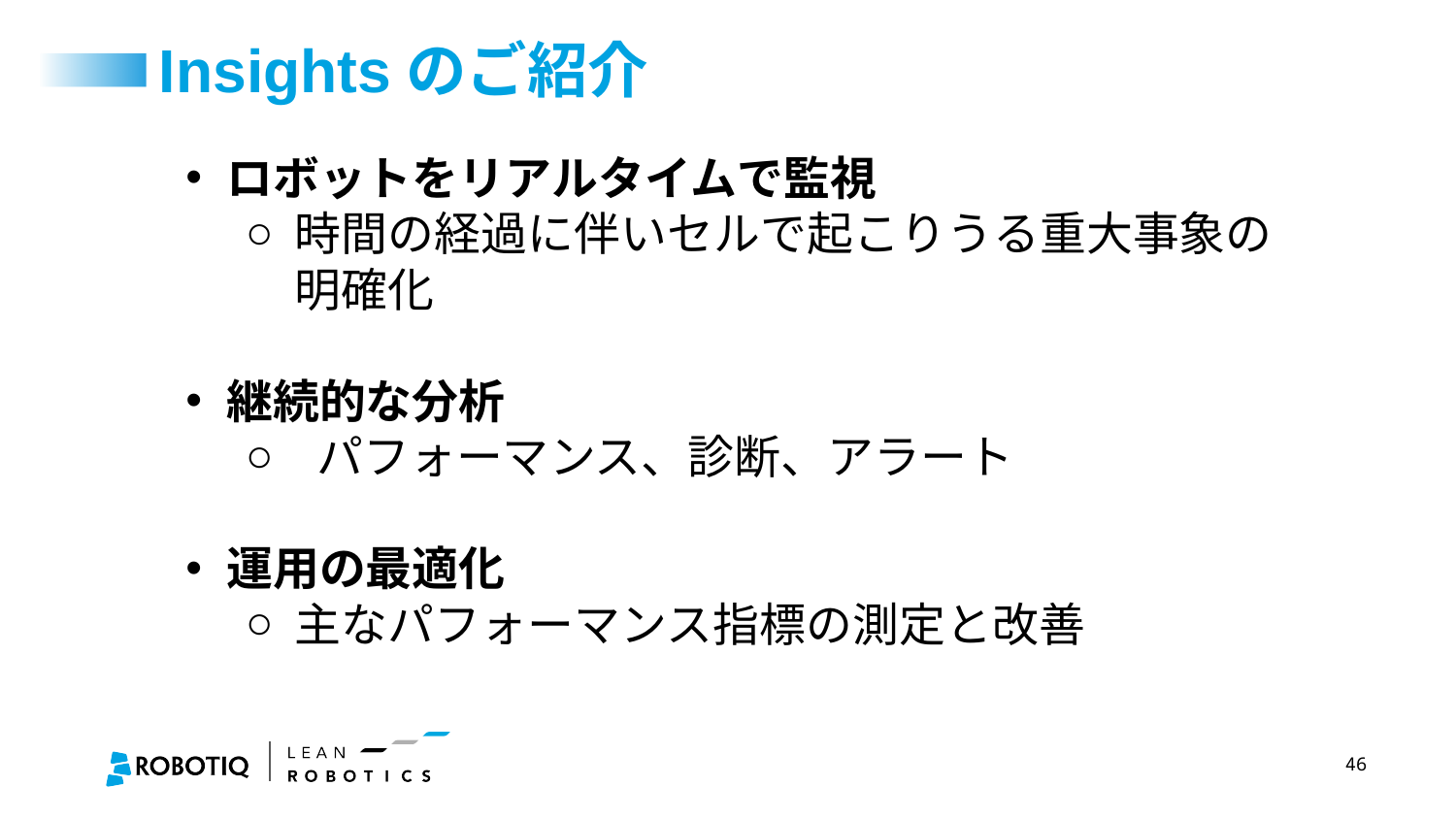

# Insightsのご紹介
ロボットをリアルタイムで監視
時間の経過に伴いセルで起こりうる重大事象の明確化
継続的な分析
 パフォーマンス、診断、アラート

運用の最適化
主なパフォーマンス指標の測定と改善
46